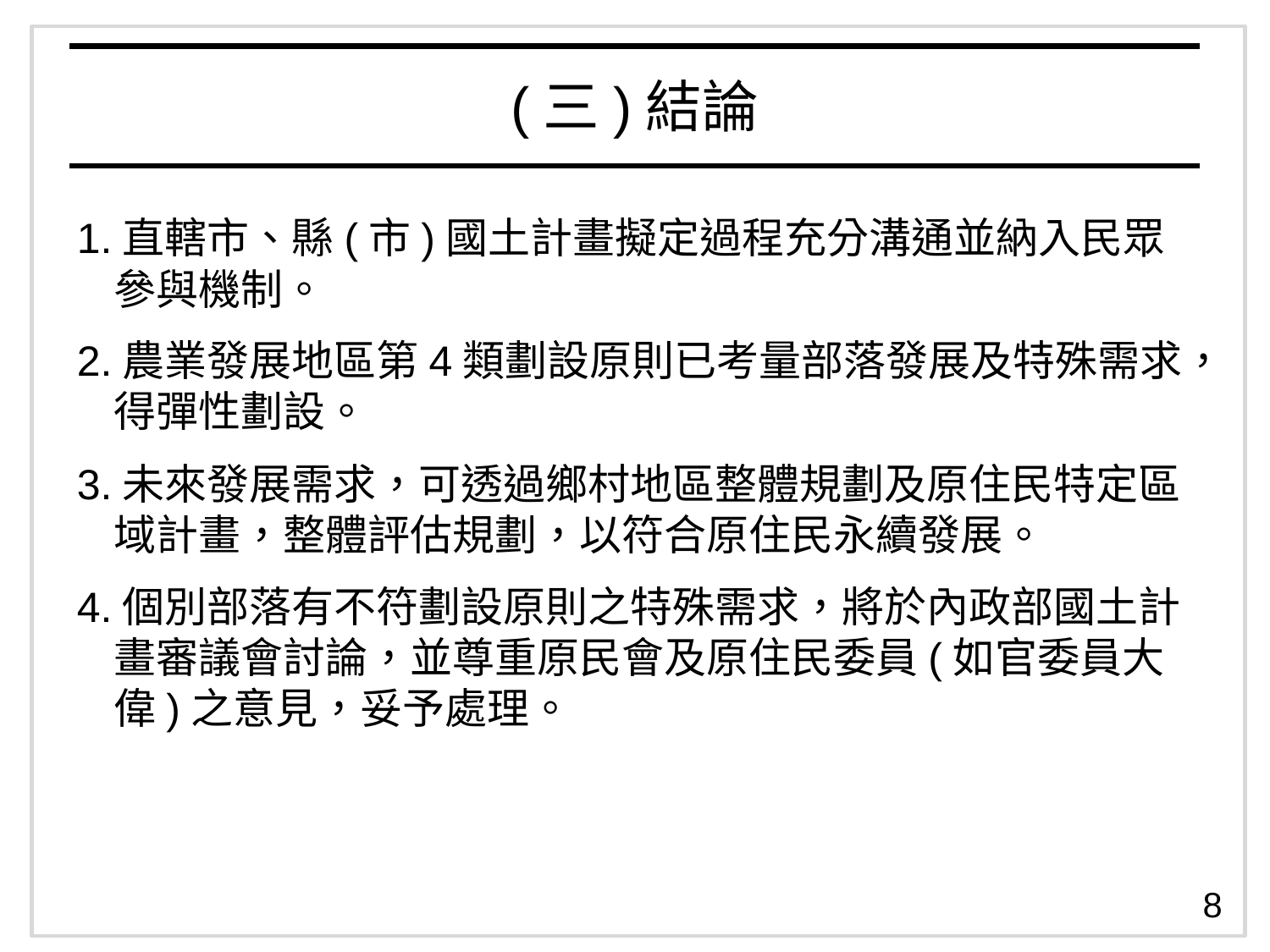

(三)結論
1.直轄市、縣(市)國土計畫擬定過程充分溝通並納入民眾參與機制。
2.農業發展地區第4類劃設原則已考量部落發展及特殊需求，得彈性劃設。
3.未來發展需求，可透過鄉村地區整體規劃及原住民特定區域計畫，整體評估規劃，以符合原住民永續發展。
4.個別部落有不符劃設原則之特殊需求，將於內政部國土計畫審議會討論，並尊重原民會及原住民委員(如官委員大偉)之意見，妥予處理。

8